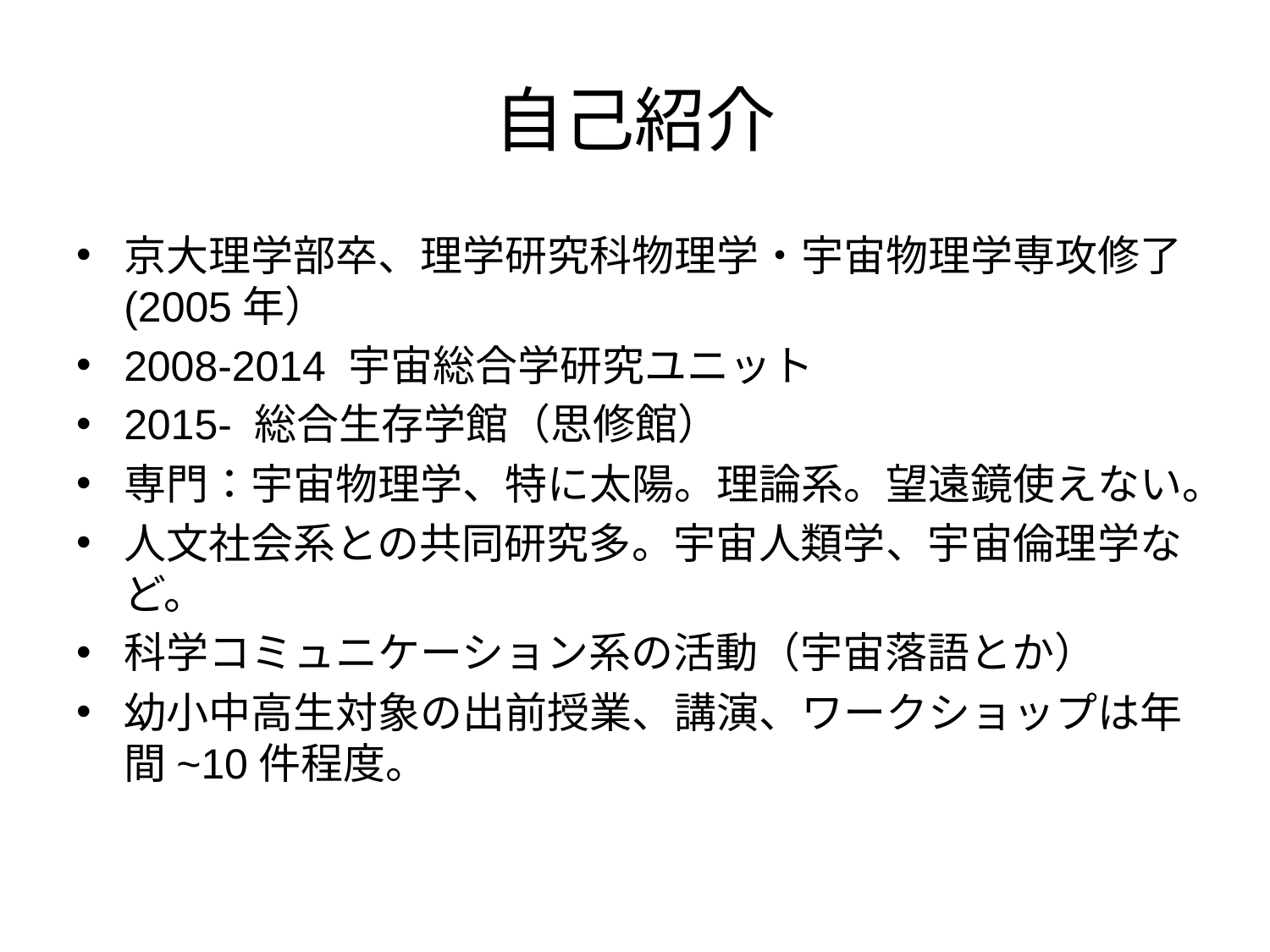

# 自己紹介
京大理学部卒、理学研究科物理学・宇宙物理学専攻修了(2005年）
2008-2014 宇宙総合学研究ユニット
2015- 総合生存学館（思修館）
専門：宇宙物理学、特に太陽。理論系。望遠鏡使えない。
人文社会系との共同研究多。宇宙人類学、宇宙倫理学など。
科学コミュニケーション系の活動（宇宙落語とか）
幼小中高生対象の出前授業、講演、ワークショップは年間~10件程度。